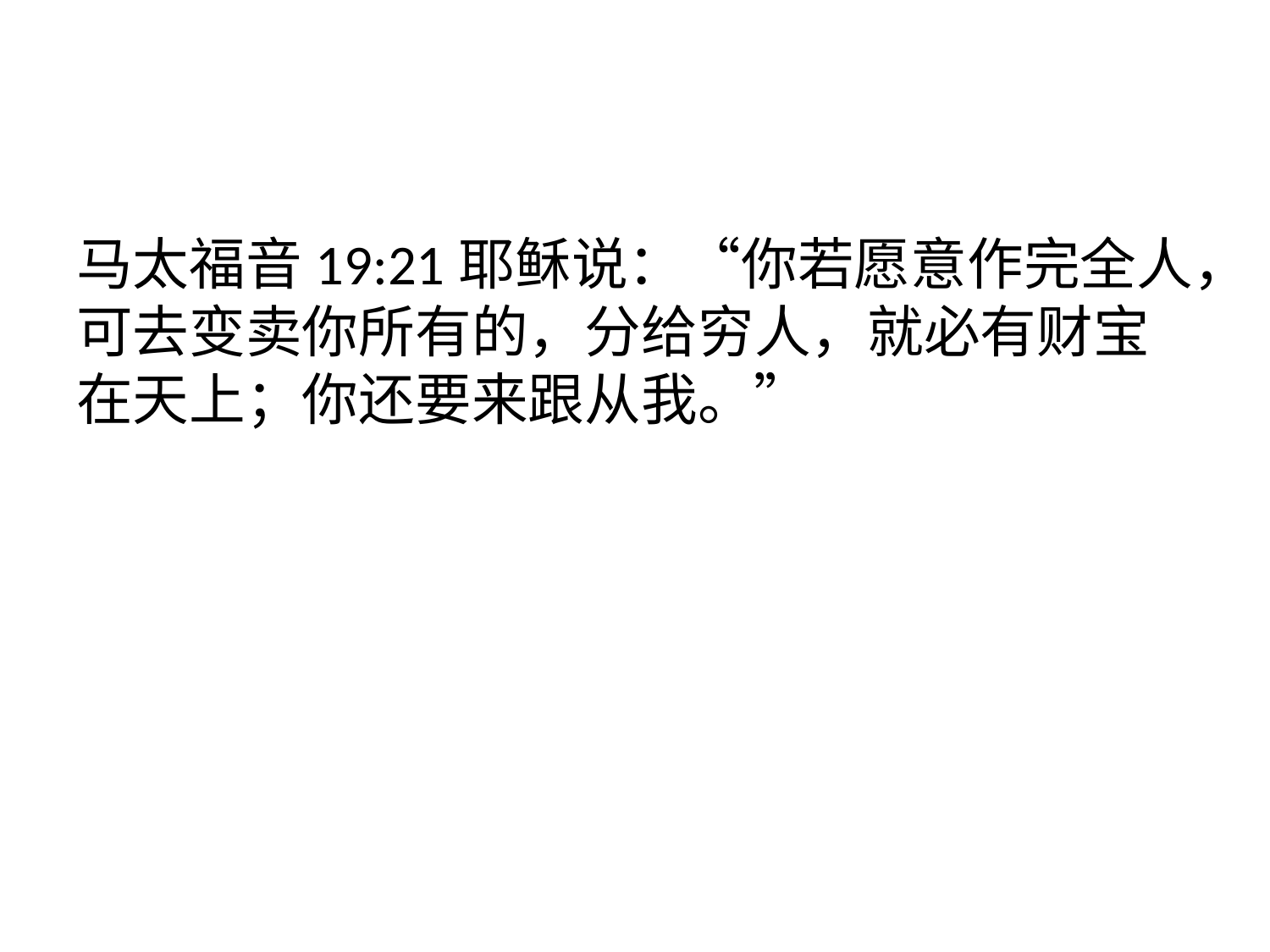

#
马太福音19:21耶稣说：“你若愿意作完全人，可去变卖你所有的，分给穷人，就必有财宝在天上；你还要来跟从我。”